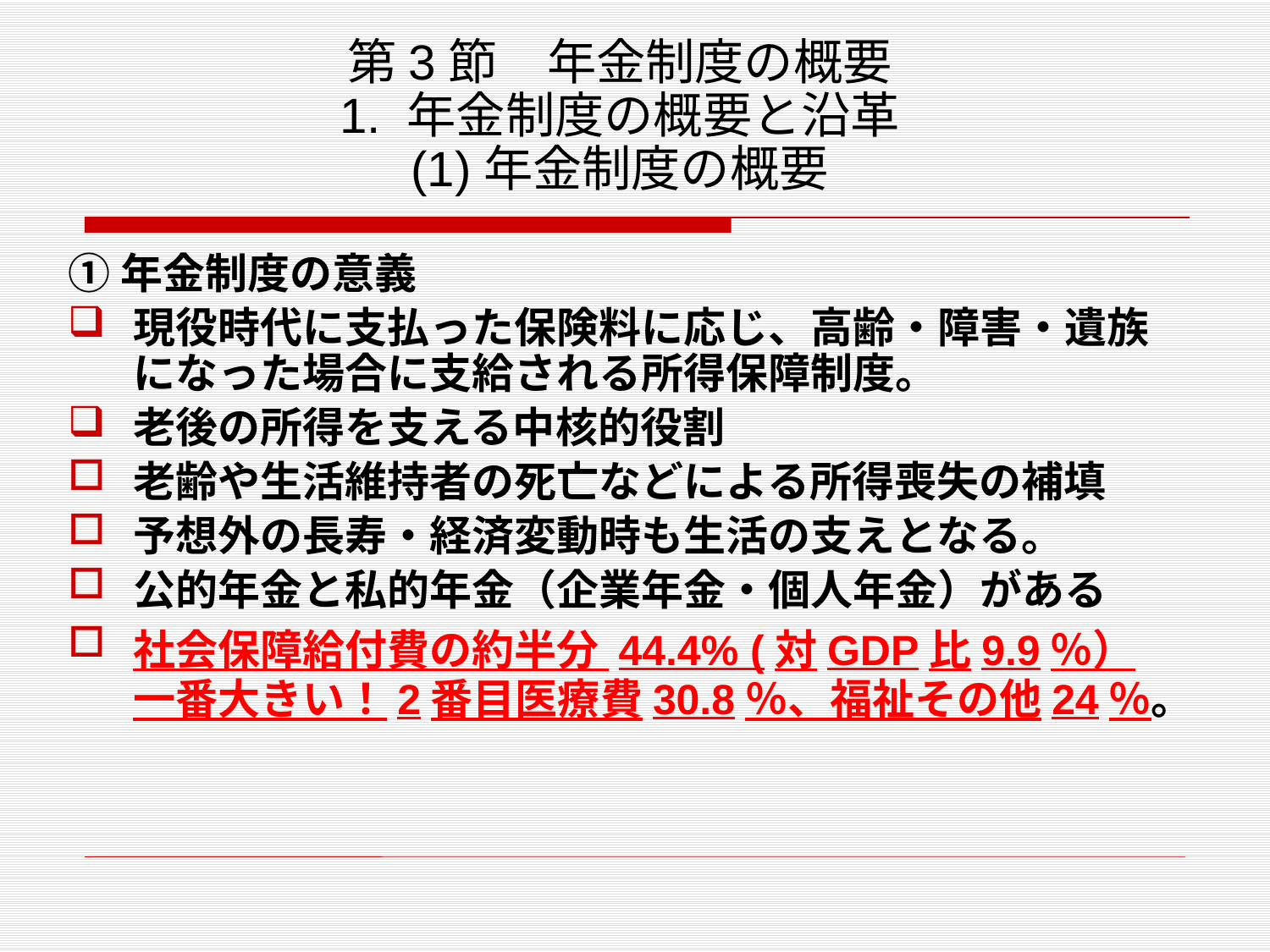

# 第3節　年金制度の概要 1. 年金制度の概要と沿革 (1)年金制度の概要
①年金制度の意義
現役時代に支払った保険料に応じ、高齢・障害・遺族になった場合に支給される所得保障制度。
老後の所得を支える中核的役割
老齢や生活維持者の死亡などによる所得喪失の補填
予想外の長寿・経済変動時も生活の支えとなる。
公的年金と私的年金（企業年金・個人年金）がある
社会保障給付費の約半分 44.4% (対GDP比9.9％）一番大きい！2番目医療費30.8％、福祉その他24％。